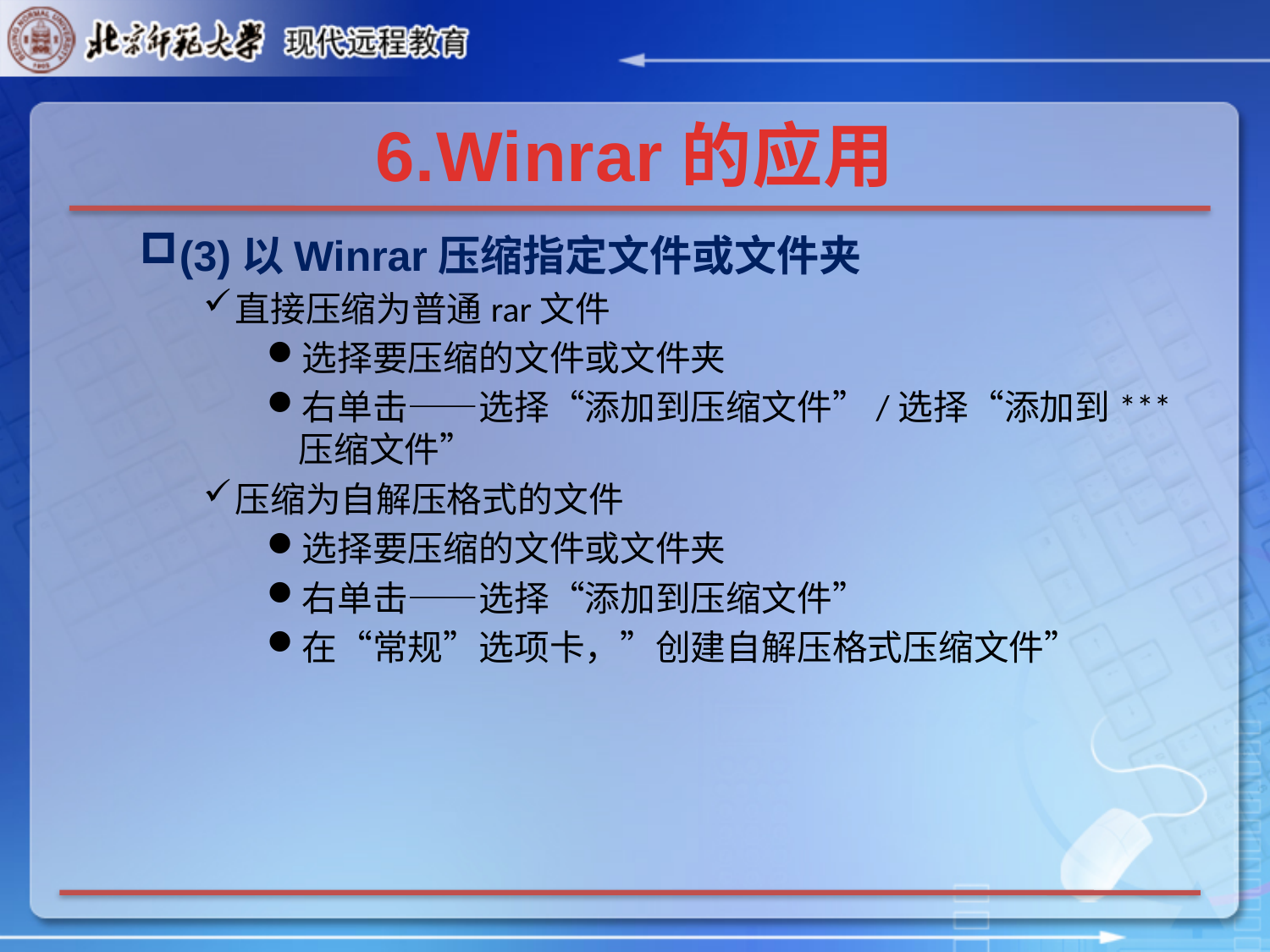

# 6.Winrar的应用
(3)以Winrar压缩指定文件或文件夹
直接压缩为普通rar文件
选择要压缩的文件或文件夹
右单击——选择“添加到压缩文件”/选择“添加到***压缩文件”
压缩为自解压格式的文件
选择要压缩的文件或文件夹
右单击——选择“添加到压缩文件”
在“常规”选项卡，”创建自解压格式压缩文件”